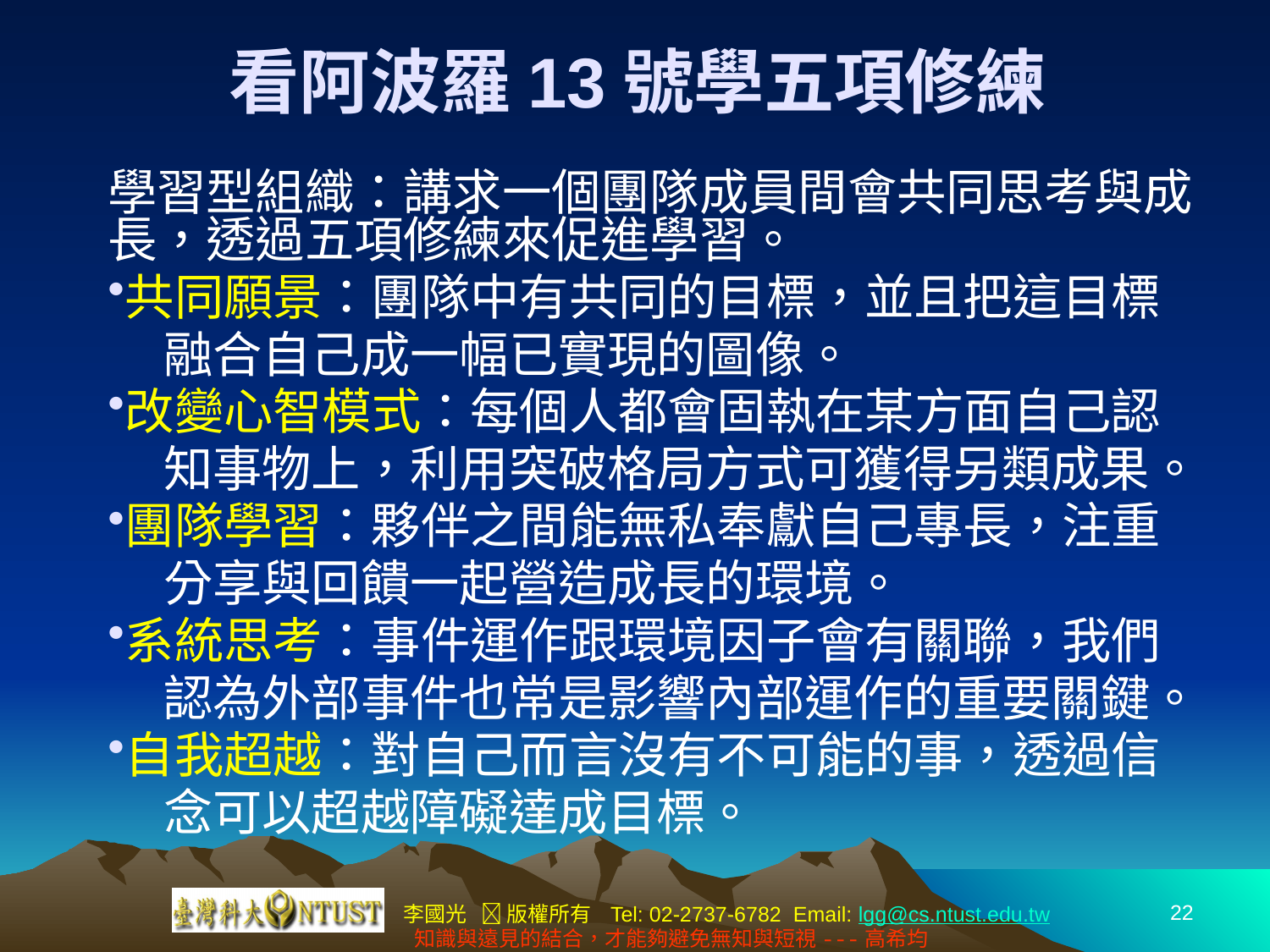

# 看阿波羅13號學五項修練
學習型組織：講求一個團隊成員間會共同思考與成長，透過五項修練來促進學習。
共同願景：團隊中有共同的目標，並且把這目標
    融合自己成一幅已實現的圖像。
改變心智模式：每個人都會固執在某方面自己認
    知事物上，利用突破格局方式可獲得另類成果。
團隊學習：夥伴之間能無私奉獻自己專長，注重
    分享與回饋一起營造成長的環境。
系統思考：事件運作跟環境因子會有關聯，我們
    認為外部事件也常是影響內部運作的重要關鍵。
自我超越：對自己而言沒有不可能的事，透過信
    念可以超越障礙達成目標。
22